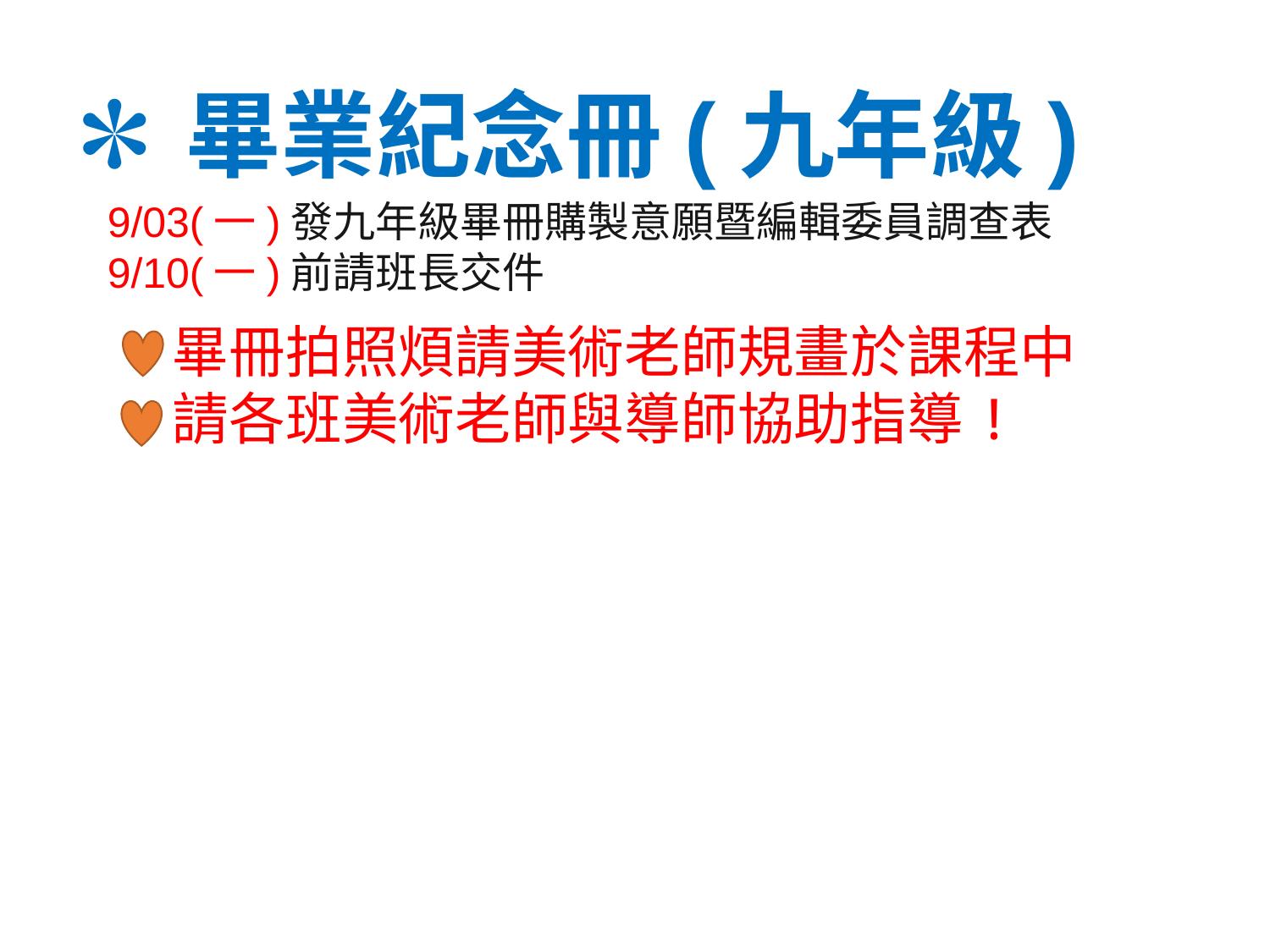

✽畢業紀念冊(九年級)
9/03(一)發九年級畢冊購製意願暨編輯委員調查表
9/10(一)前請班長交件

畢冊拍照煩請美術老師規畫於課程中
請各班美術老師與導師協助指導!